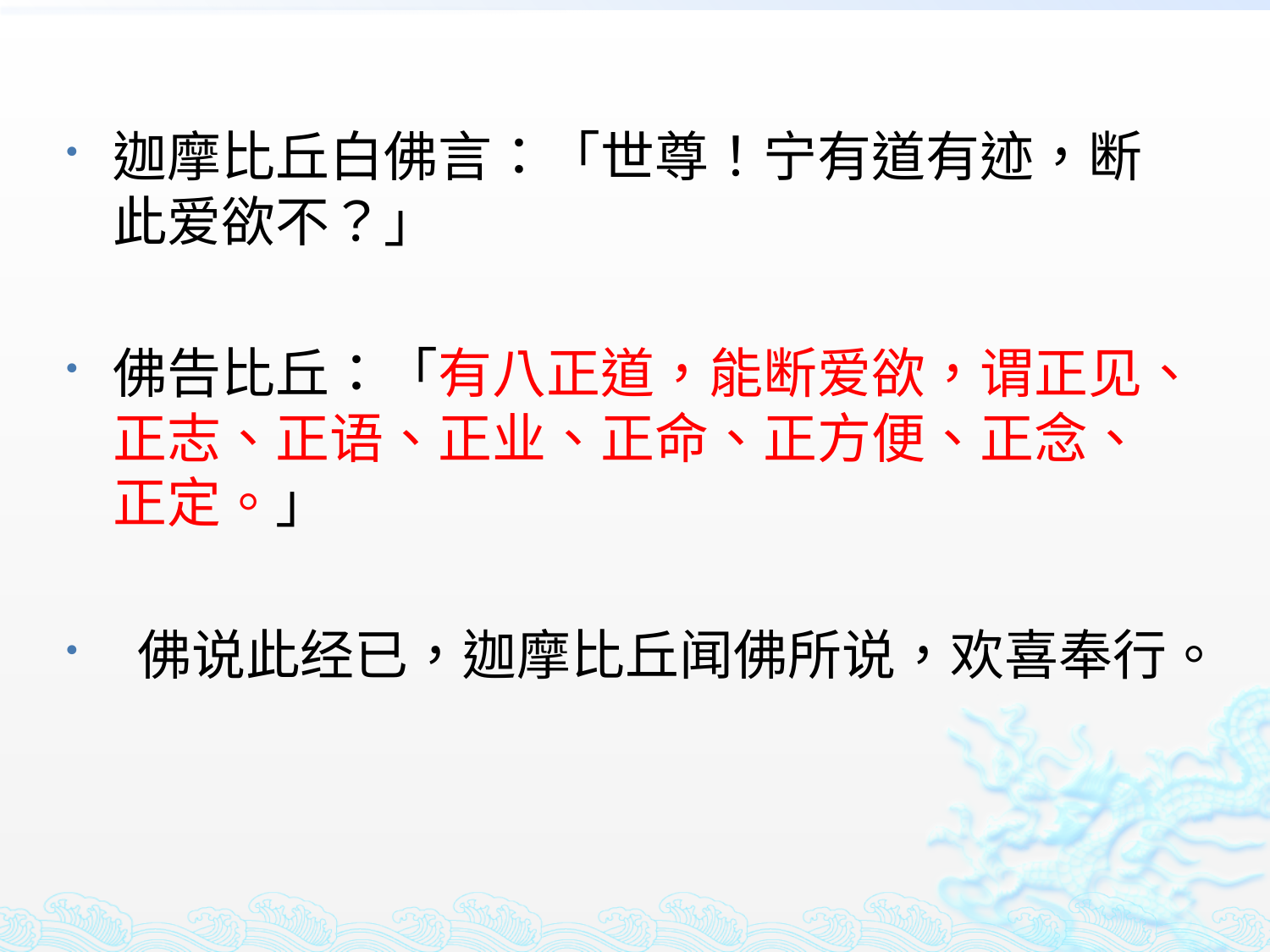

迦摩比丘白佛言：「世尊！宁有道有迹，断此爱欲不？」

佛告比丘：「有八正道，能断爱欲，谓正见、正志、正语、正业、正命、正方便、正念、正定。」

 佛说此经已，迦摩比丘闻佛所说，欢喜奉行。